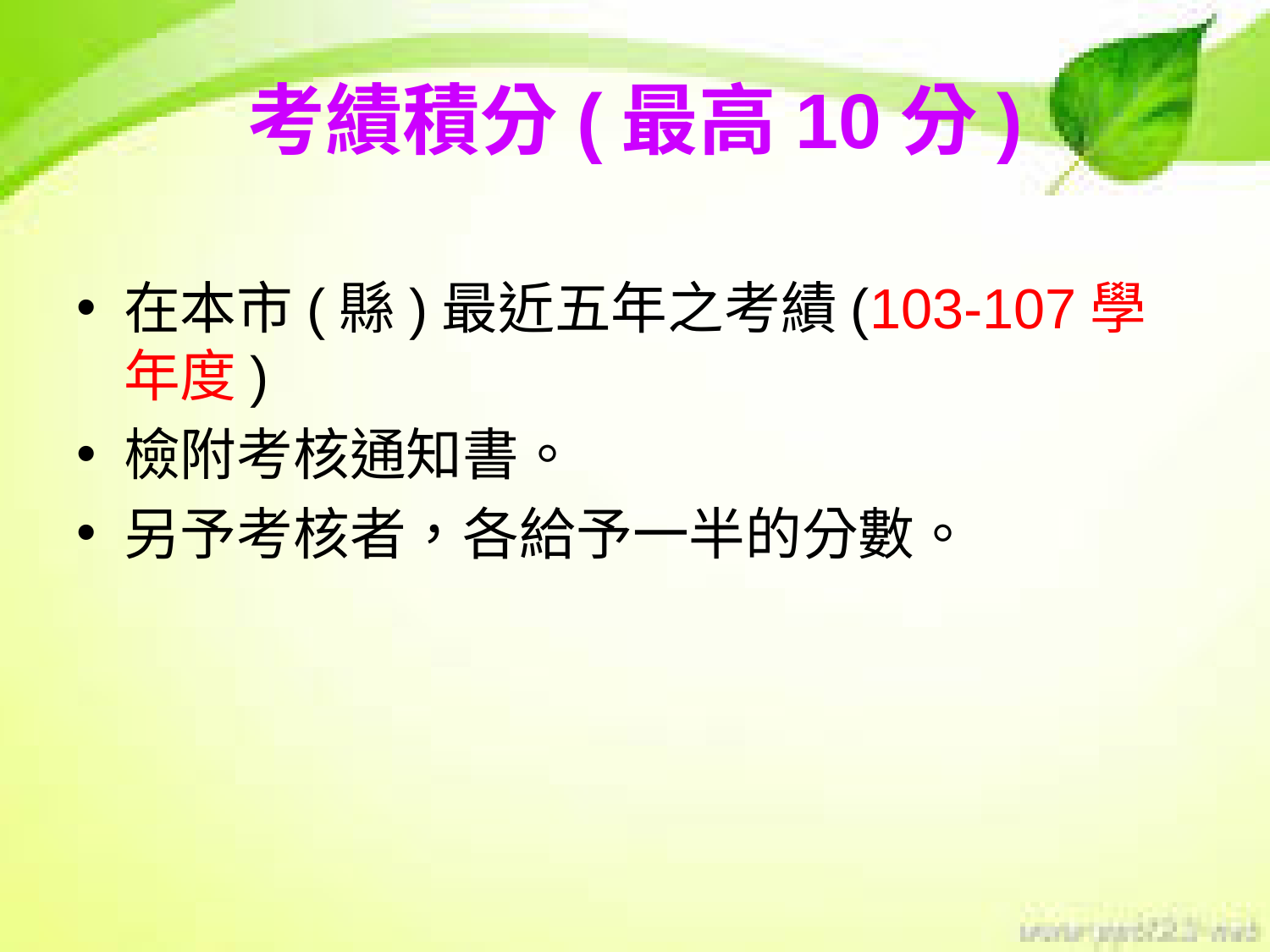

# 考績積分(最高10分)
在本市(縣)最近五年之考績(103-107學年度)
檢附考核通知書。
另予考核者，各給予一半的分數。